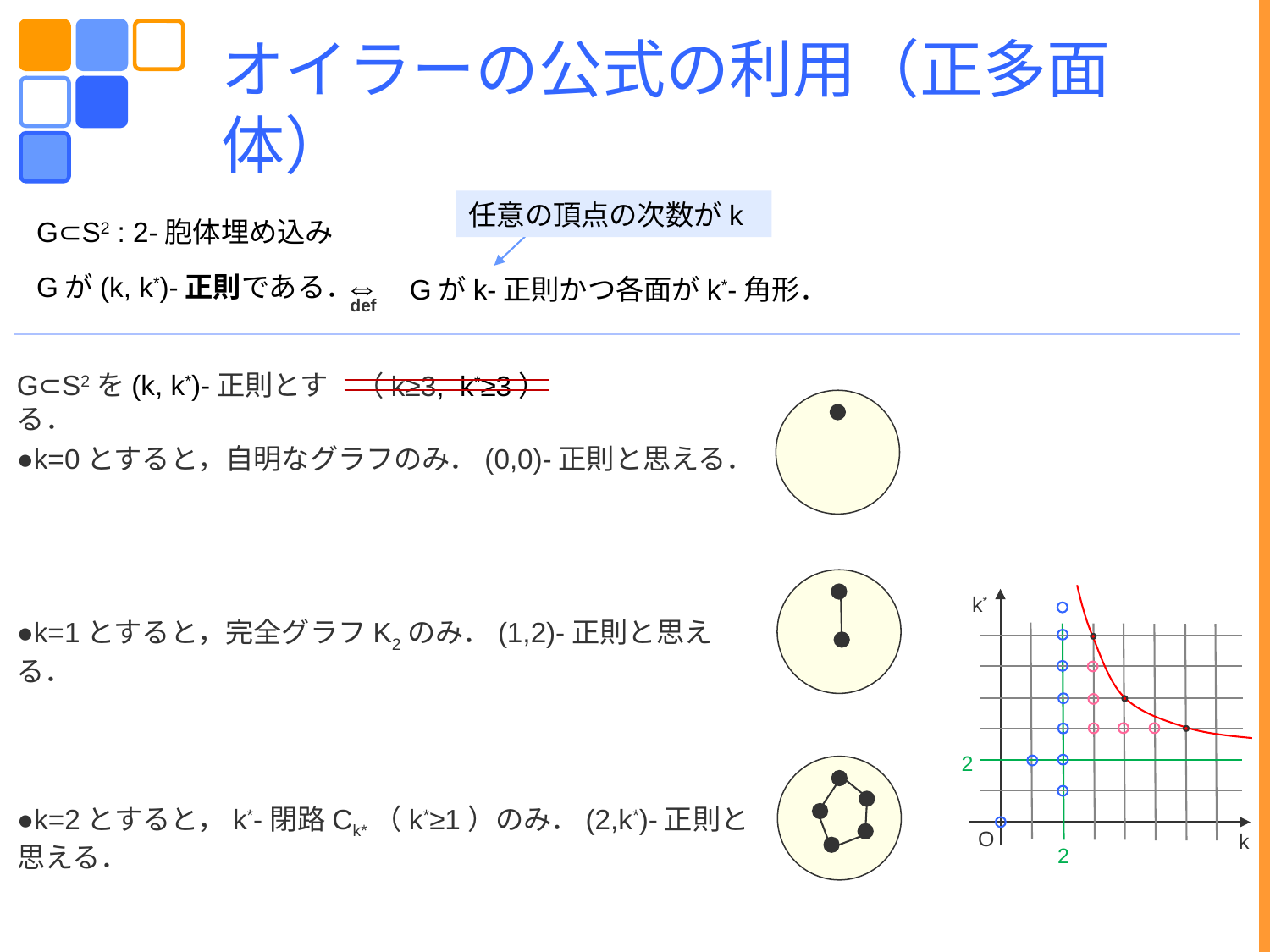

オイラーの公式の利用（正多面体）
任意の頂点の次数がk
G⊂S2 : 2-胞体埋め込み
⇔
def
Gがk-正則かつ各面がk*-角形．
Gが(k, k*)-正則である．
G⊂S2を(k, k*)-正則とする．
（k≥3,  k*≥3）

●k=0とすると，自明なグラフのみ．(0,0)-正則と思える．

k*

●k=1とすると，完全グラフK2のみ．(1,2)-正則と思える．

2

●k=2とすると，k*-閉路Ck*（k*≥1）のみ．(2,k*)-正則と思える．

O
k
2